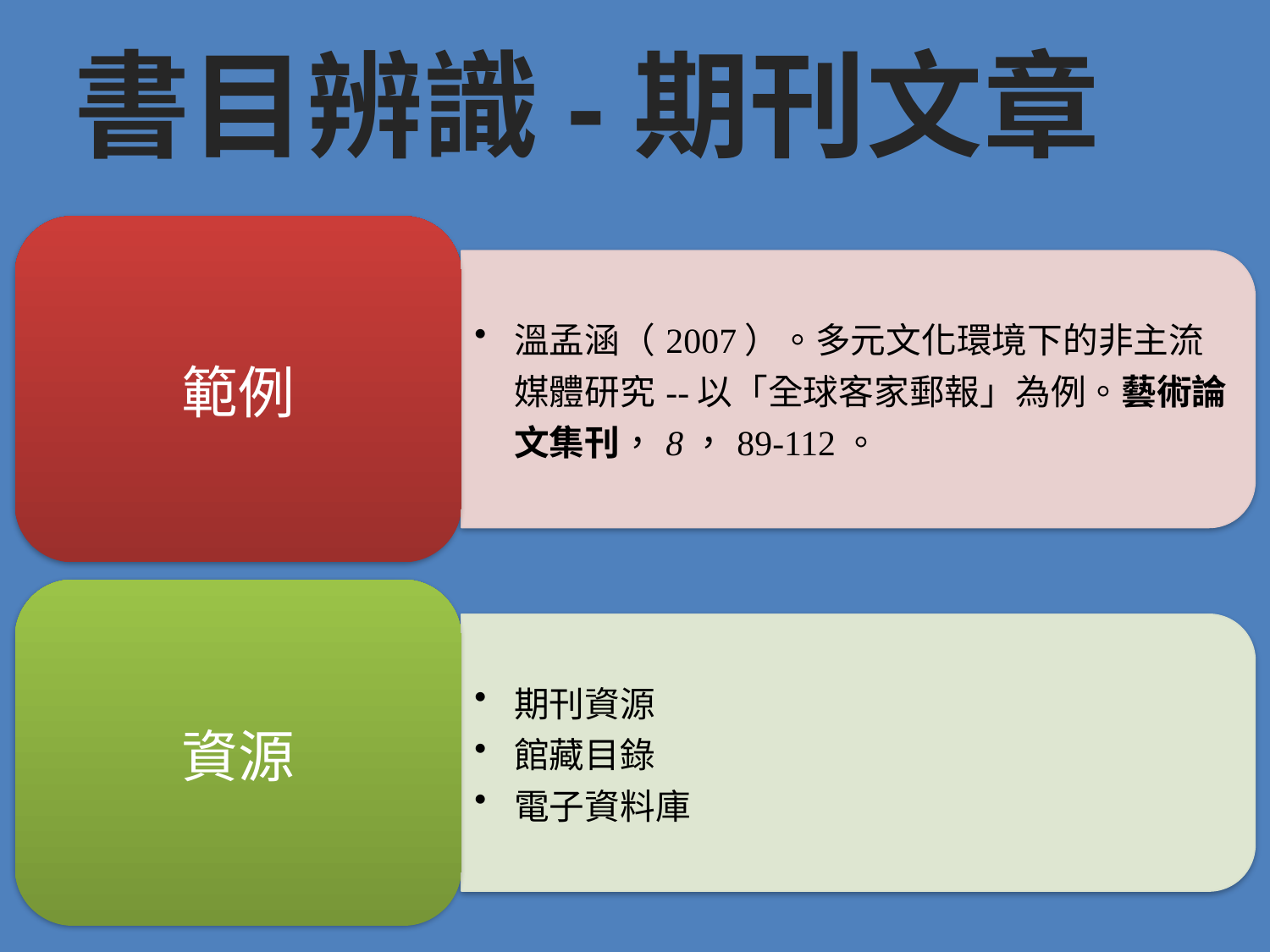

書目辨識-期刊文章
範例
資源
期刊資源
溫孟涵（2007）。多元文化環境下的非主流媒體研究--以「全球客家郵報」為例。藝術論文集刊，8，89-112。
館藏目錄
電子資料庫